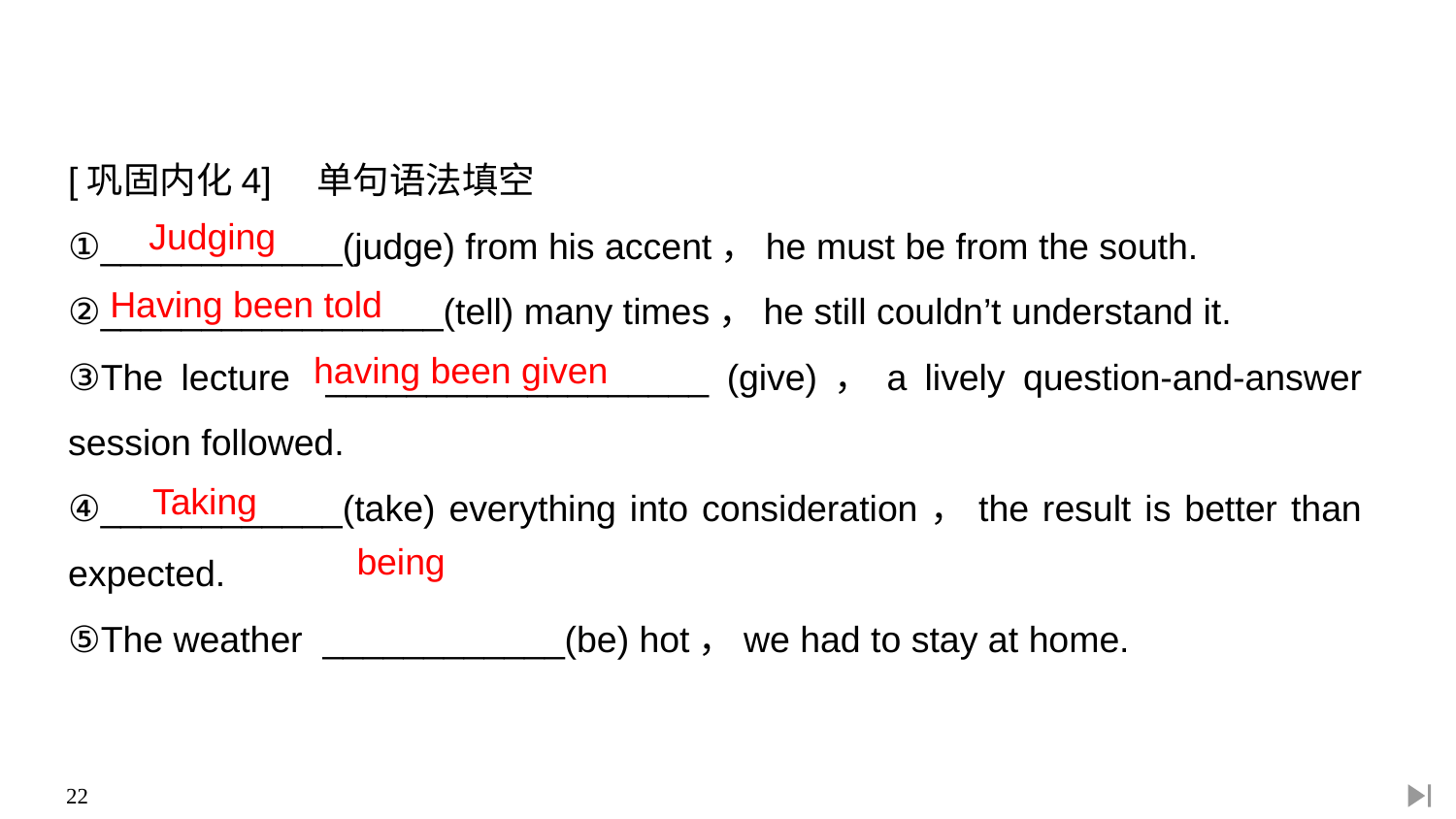

[巩固内化4]　单句语法填空
①____________(judge) from his accent，he must be from the south.
②_________________(tell) many times，he still couldn’t understand it.
③The lecture  ___________________ (give)，a lively question-and-answer session followed.
④____________(take) everything into consideration，the result is better than expected.
⑤The weather  ____________(be) hot，we had to stay at home.
Judging
Having been told
having been given
Taking
being